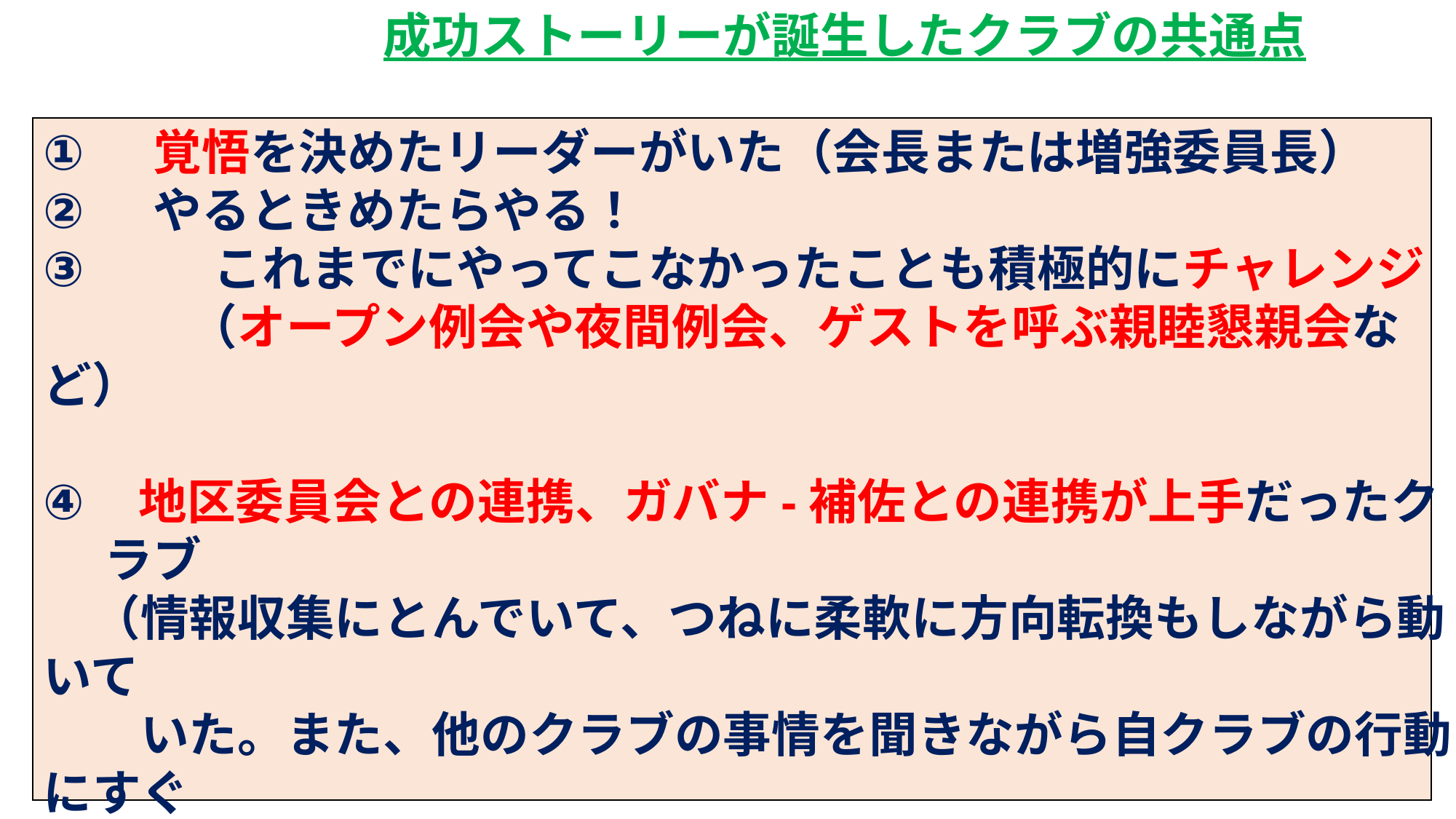

成功ストーリーが誕生したクラブの共通点

　覚悟を決めたリーダーがいた（会長または増強委員長）
　やるときめたらやる！
	これまでにやってこなかったことも積極的にチャレンジ
　　　（オープン例会や夜間例会、ゲストを呼ぶ親睦懇親会など）

  地区委員会との連携、ガバナ-補佐との連携が上手だったクラブ
　（情報収集にとんでいて、つねに柔軟に方向転換もしながら動いて
　　いた。また、他のクラブの事情を聞きながら自クラブの行動にすぐ
　　に活かす姿勢。そして何よりも困ったときの相談にのってもらえる）

⑤	クラブの目標や計画が明確にある